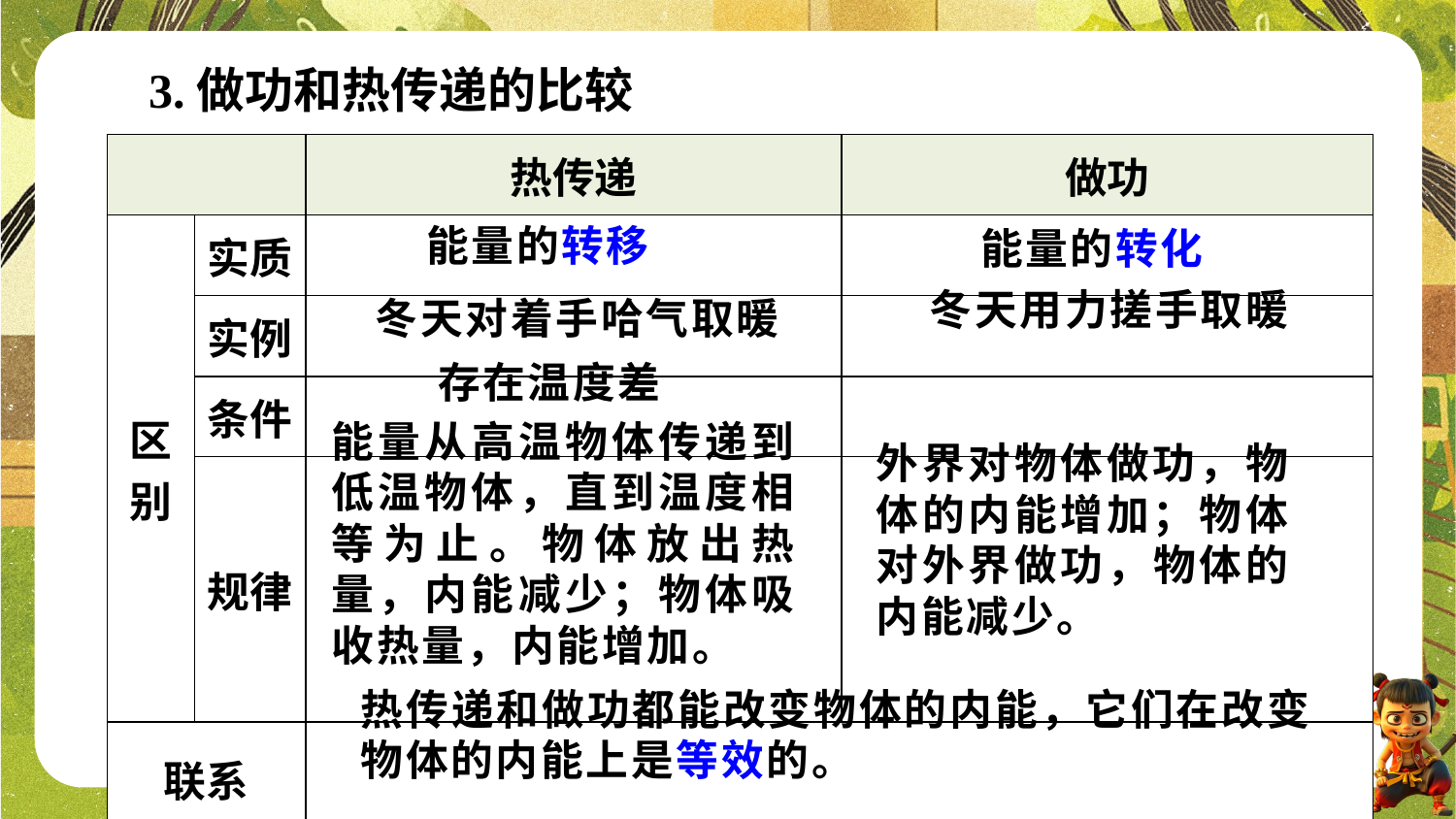

3.做功和热传递的比较
|  |  | 热传递 | 做功 |
| --- | --- | --- | --- |
| 区别 | 实质 |  |  |
|  | 实例 |  |  |
|  | 条件 |  |  |
|  | 规律 |  |  |
| 联系 |  |  |  |
能量的转移
能量的转化
冬天用力搓手取暖
冬天对着手哈气取暖
存在温度差
能量从高温物体传递到低温物体，直到温度相等为止。物体放出热量，内能减少；物体吸收热量，内能增加。
外界对物体做功，物体的内能增加；物体对外界做功，物体的内能减少。
热传递和做功都能改变物体的内能，它们在改变物体的内能上是等效的。